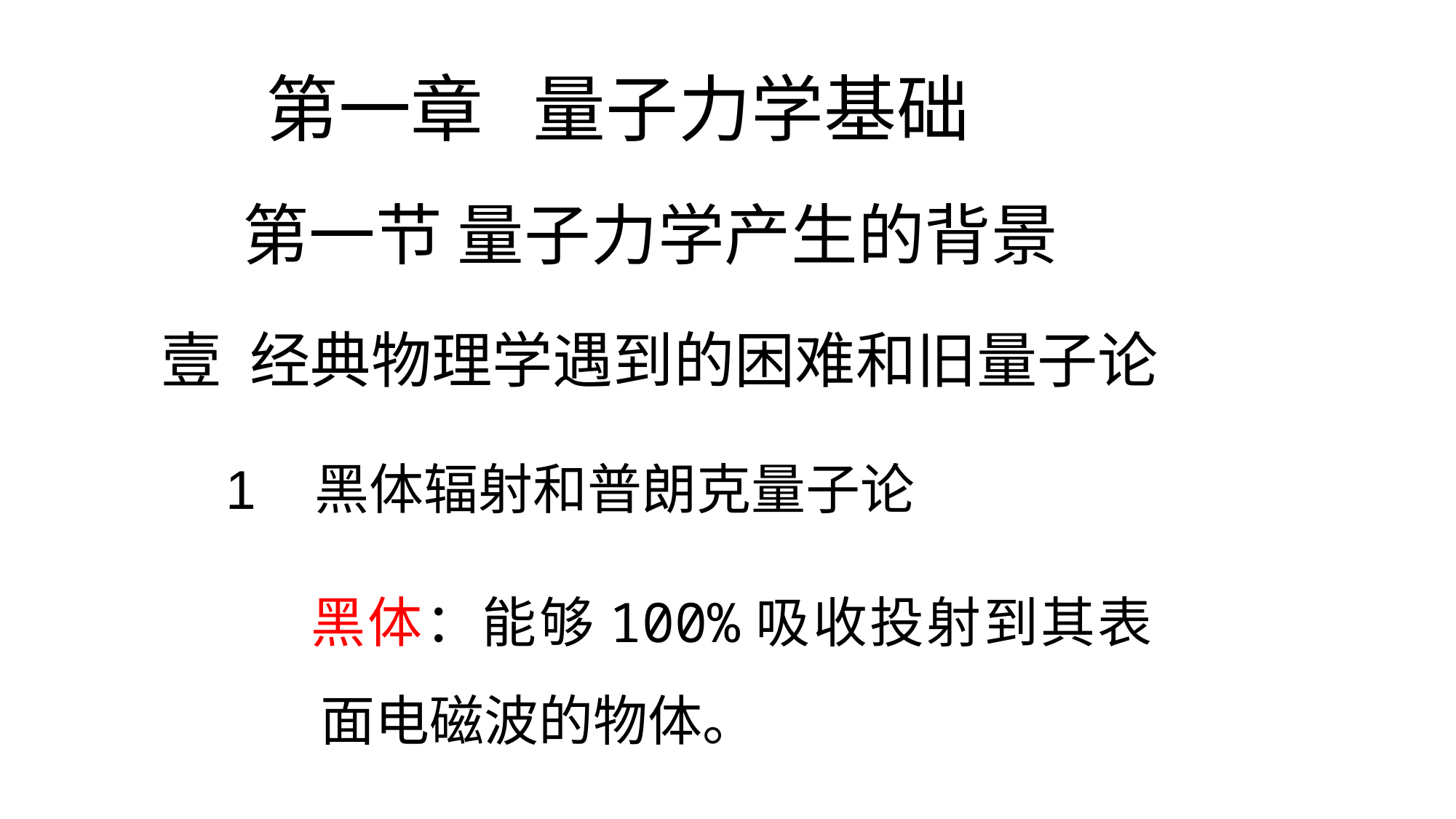

第一章   量子力学基础
第一节 量子力学产生的背景
经典物理学遇到的困难和旧量子论
黑体辐射和普朗克量子论
 黑体：能够100%吸收投射到其表面电磁波的物体。

6